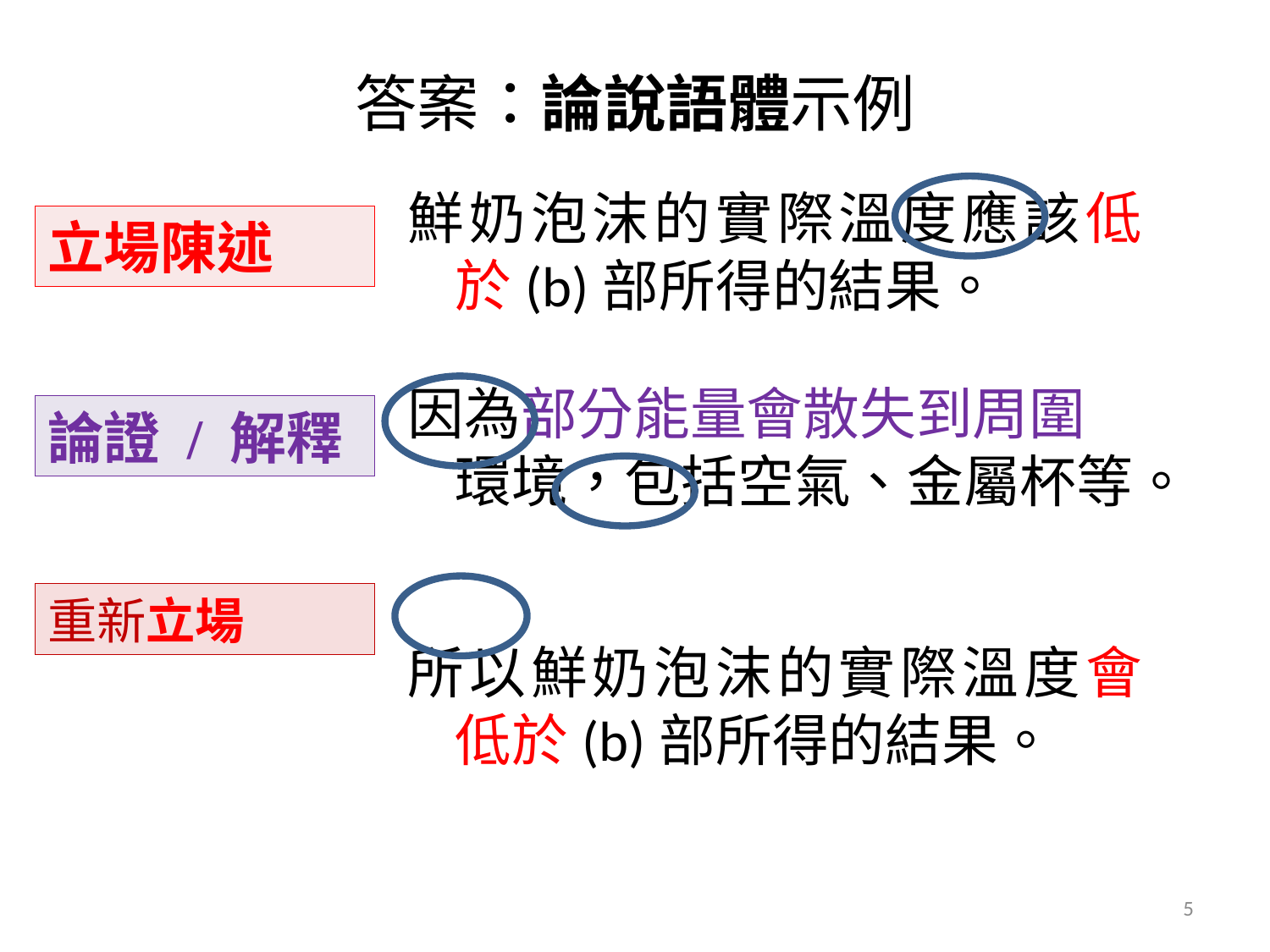

# 答案：論說語體示例
鮮奶泡沫的實際溫度應該低於(b)部所得的結果。

因為部分能量會散失到周圍環境，包括空氣、金屬杯等。

所以鮮奶泡沫的實際溫度會低於(b)部所得的結果。

立場陳述

論證 / 解釋

重新立場
5